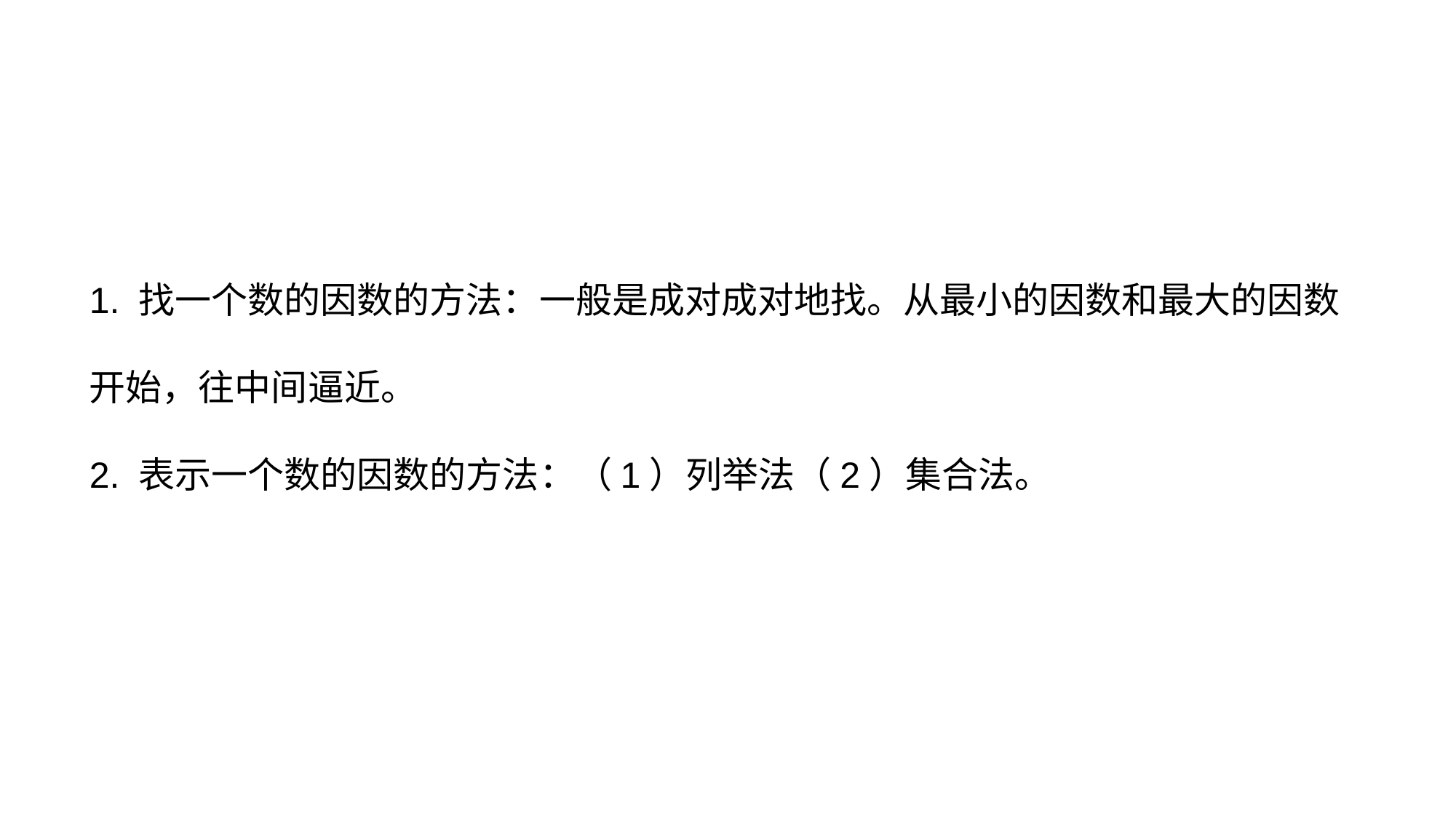

知识提炼
1. 找一个数的因数的方法：一般是成对成对地找。从最小的因数和最大的因数开始，往中间逼近。
2. 表示一个数的因数的方法：（1）列举法（2）集合法。